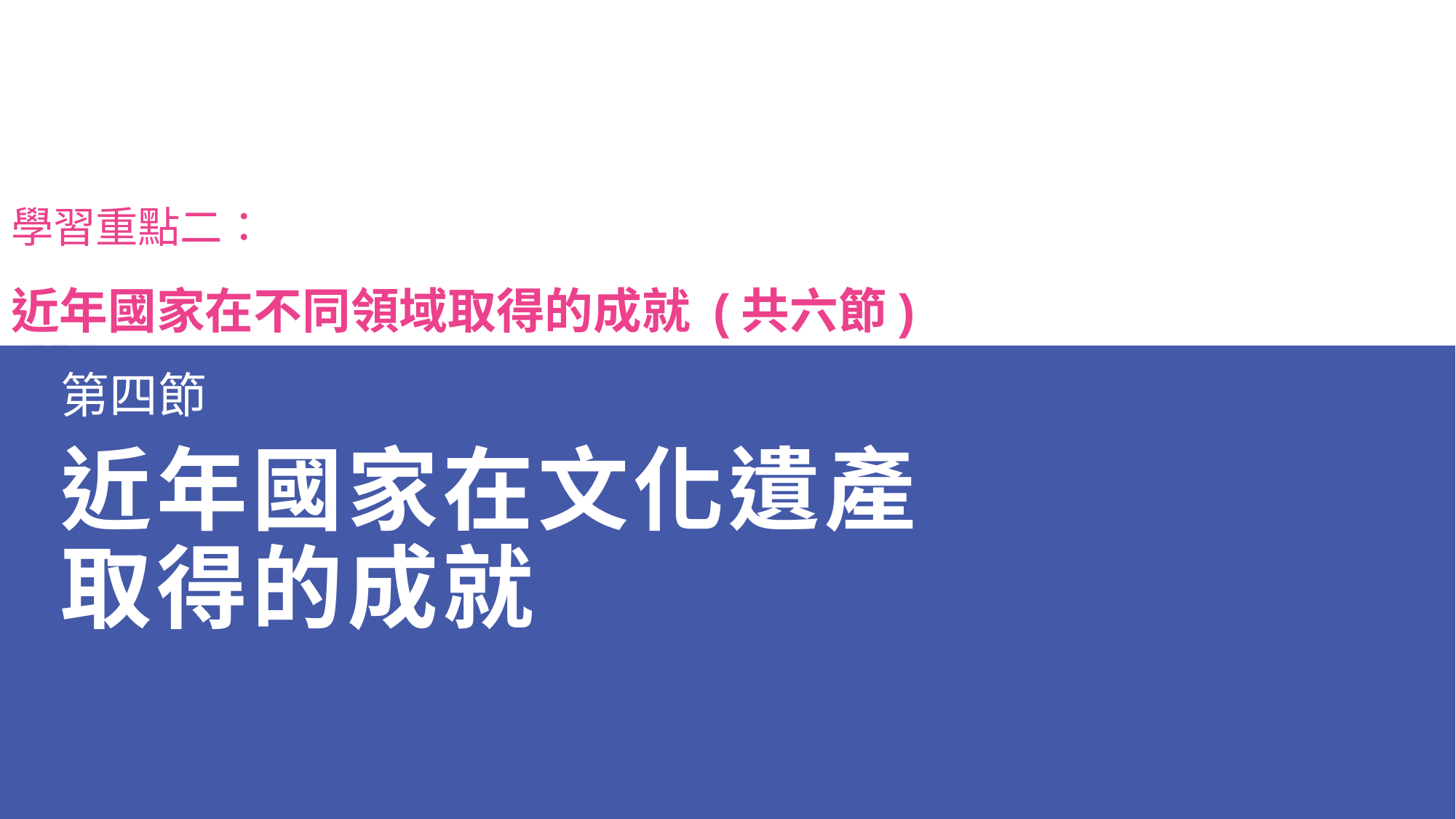

學習重點二：
近年國家在不同領域取得的成就 (共六節)
第四節
# 近年國家在文化遺產取得的成就